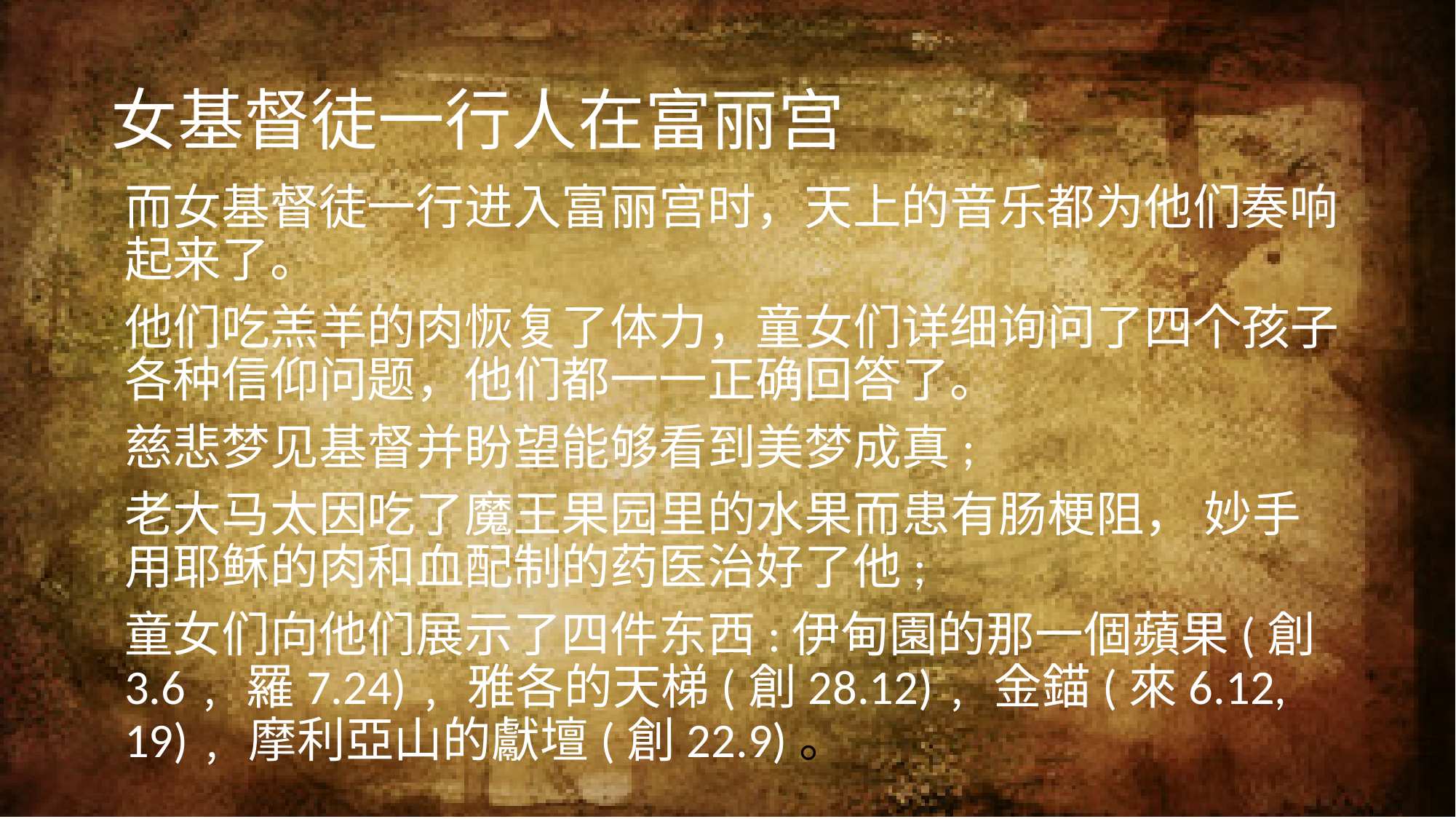

# 女基督徒一行人在富丽宫
而女基督徒一行进入富丽宫时，天上的音乐都为他们奏响起来了。
他们吃羔羊的肉恢复了体力，童女们详细询问了四个孩子各种信仰问题，他们都一一正确回答了。
慈悲梦见基督并盼望能够看到美梦成真;
老大马太因吃了魔王果园里的水果而患有肠梗阻， 妙手用耶稣的肉和血配制的药医治好了他;
童女们向他们展示了四件东西:伊甸園的那一個蘋果(創3.6﹐羅7.24)﹐雅各的天梯(創28.12)﹐金錨(來6.12, 19)﹐摩利亞山的獻壇(創22.9)。